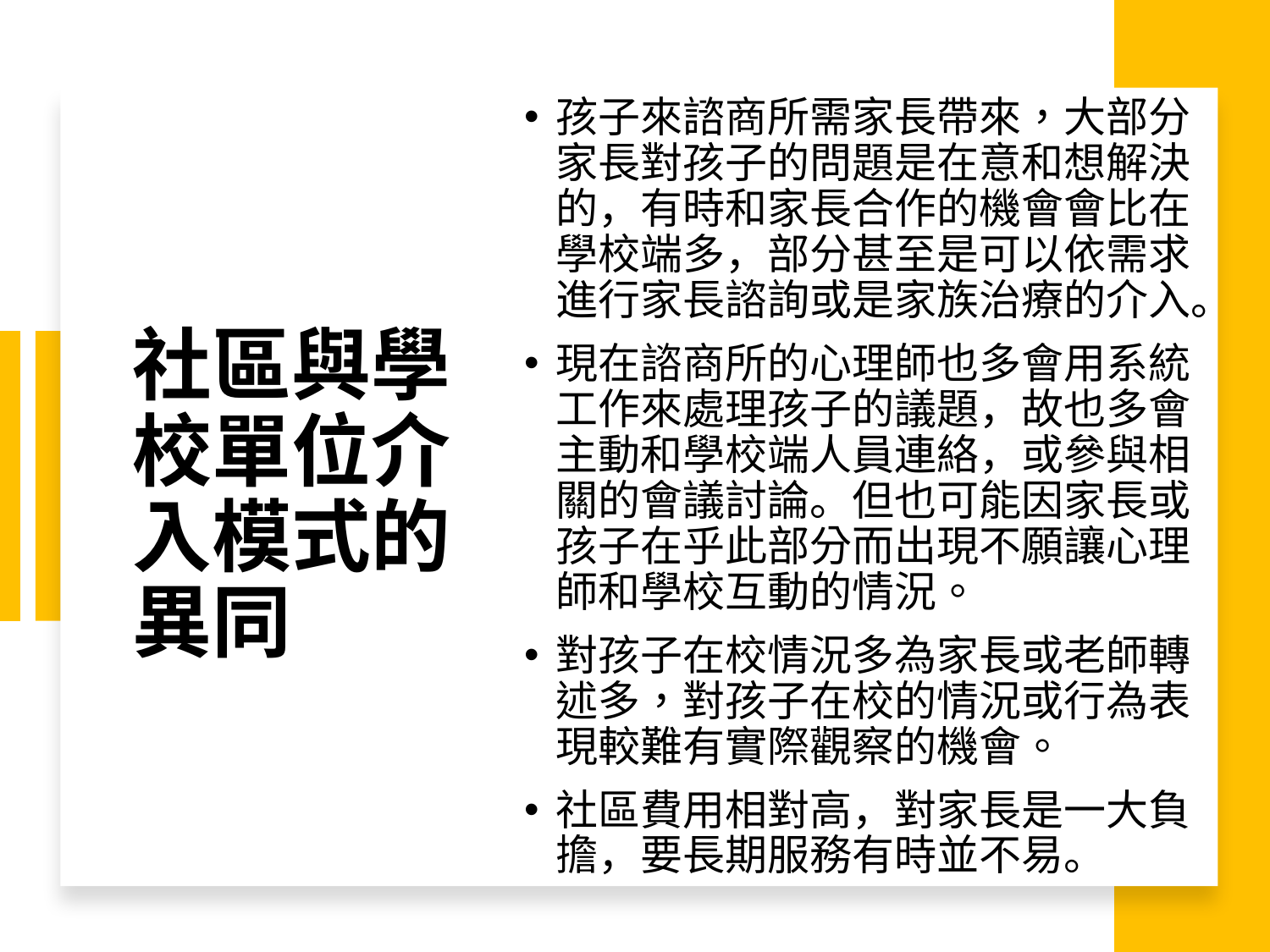

孩子來諮商所需家長帶來，大部分家長對孩子的問題是在意和想解決的，有時和家長合作的機會會比在學校端多，部分甚至是可以依需求進行家長諮詢或是家族治療的介入。
現在諮商所的心理師也多會用系統工作來處理孩子的議題，故也多會主動和學校端人員連絡，或參與相關的會議討論。但也可能因家長或孩子在乎此部分而出現不願讓心理師和學校互動的情況。
對孩子在校情況多為家長或老師轉述多，對孩子在校的情況或行為表現較難有實際觀察的機會。
社區費用相對高，對家長是一大負擔，要長期服務有時並不易。
# 社區與學校單位介入模式的異同